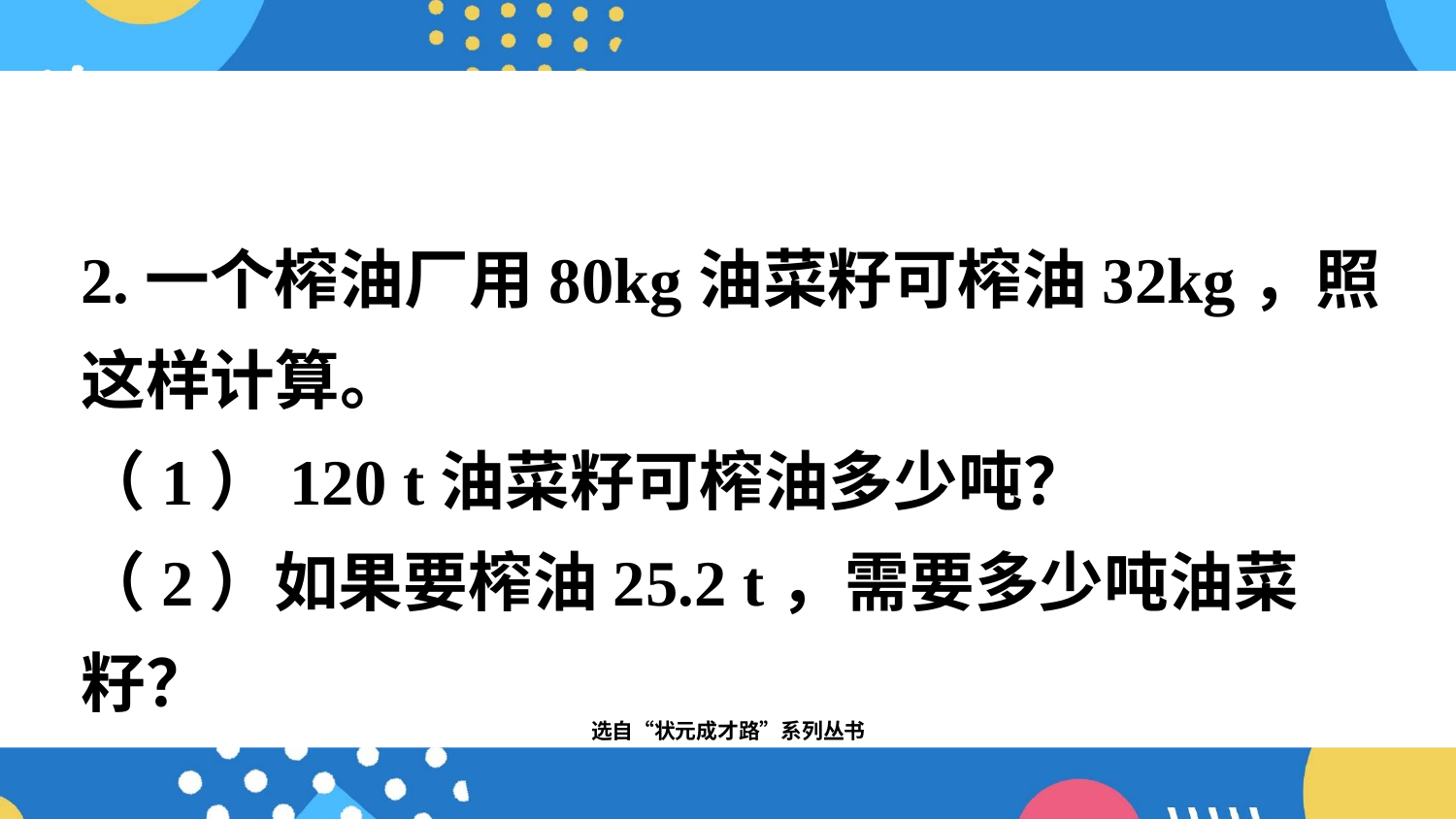

2.一个榨油厂用80kg油菜籽可榨油32kg，照这样计算。
（1）120 t油菜籽可榨油多少吨？
（2）如果要榨油25.2 t，需要多少吨油菜籽？
选自“状元成才路”系列丛书